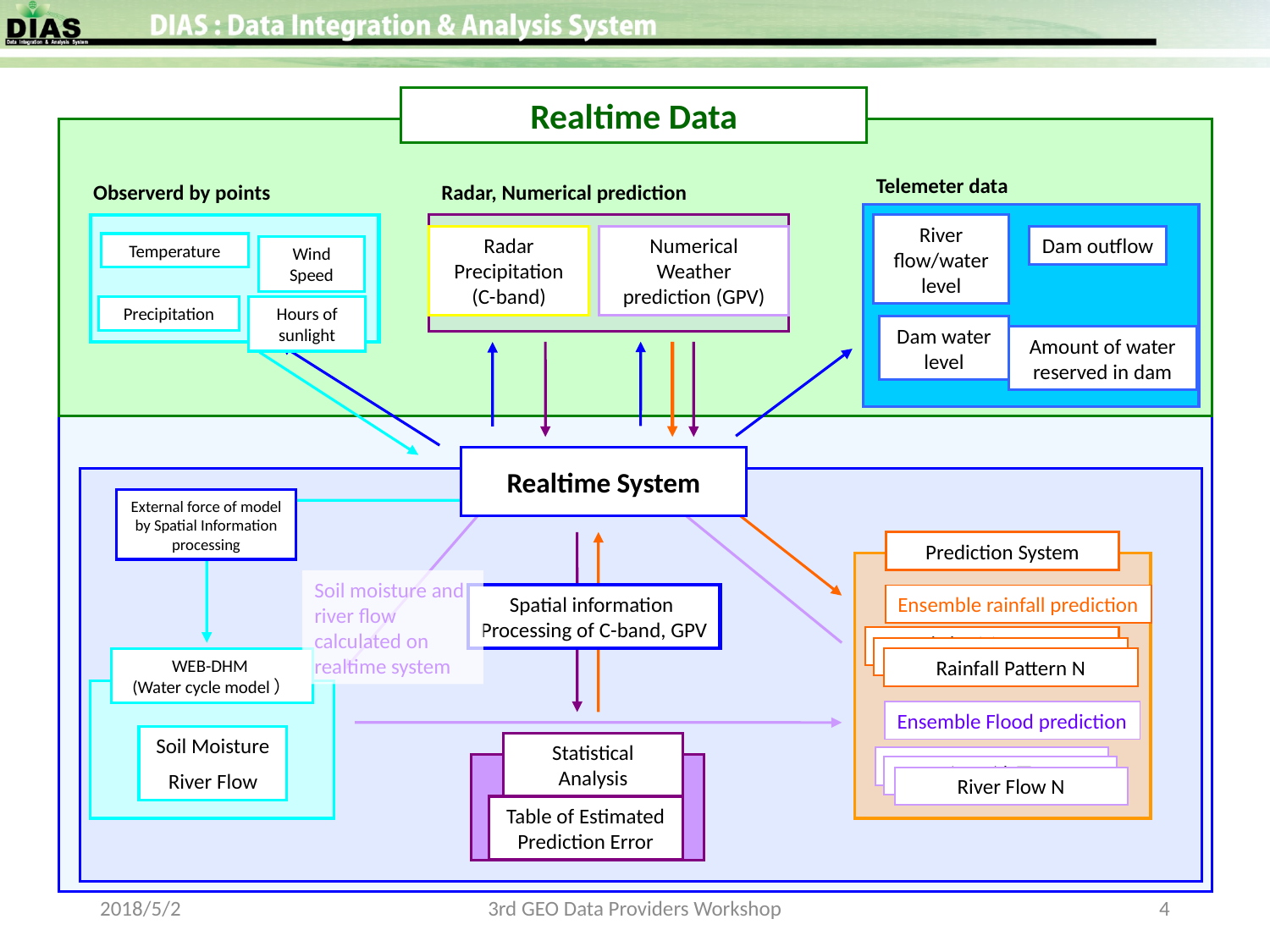

Realtime Data

Telemeter data
Observerd by points
Radar, Numerical prediction

River flow/water level
Radar Precipitation (C-band)
Numerical Weather prediction (GPV)
Dam outflow
Temperature
Wind Speed
Precipitation
Hours of sunlight
Dam water level
Amount of water reserved in dam

Realtime System

External force of model by Spatial Information processing

Prediction System

Soil moisture and river flow calculated on realtime system
Spatial information
Processing of C-band, GPV
Ensemble rainfall prediction
降水パターン1
降水パターン2
WEB-DHM
(Water cycle model）
Rainfall Pattern N

Ensemble Flood prediction

Soil Moisture
River Flow
Statistical Analysis
河川流量1

河川流量2
River Flow N
Table of Estimated Prediction Error
2018/5/2
3rd GEO Data Providers Workshop
4